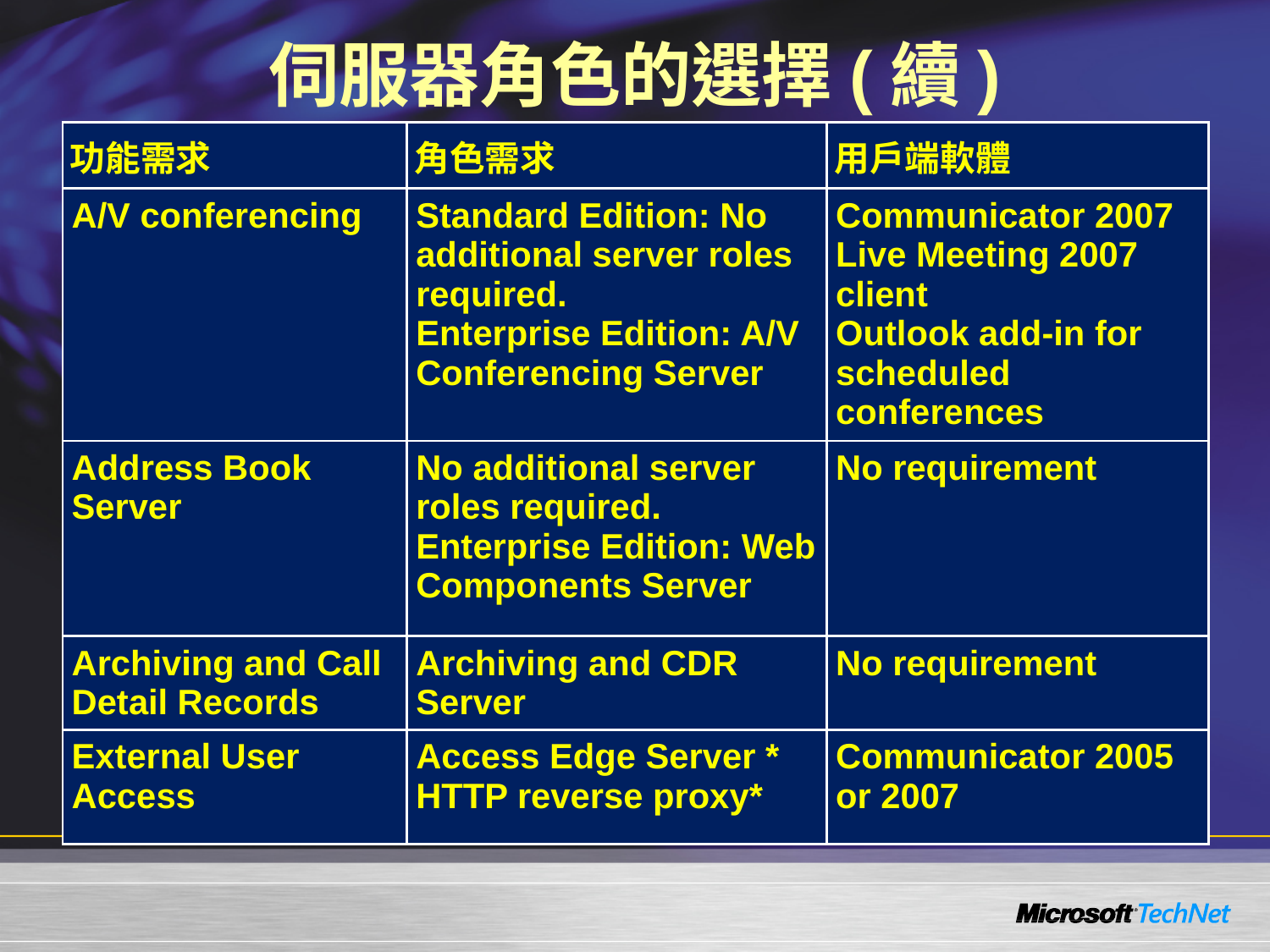

# 伺服器角色的選擇(續)
| 功能需求 | 角色需求 | 用戶端軟體 |
| --- | --- | --- |
| A/V conferencing | Standard Edition: No additional server roles required. Enterprise Edition: A/V Conferencing Server | Communicator 2007 Live Meeting 2007 client Outlook add-in for scheduled conferences |
| Address Book Server | No additional server roles required. Enterprise Edition: Web Components Server | No requirement |
| Archiving and Call Detail Records | Archiving and CDR Server | No requirement |
| External User Access | Access Edge Server \* HTTP reverse proxy\* | Communicator 2005 or 2007 |